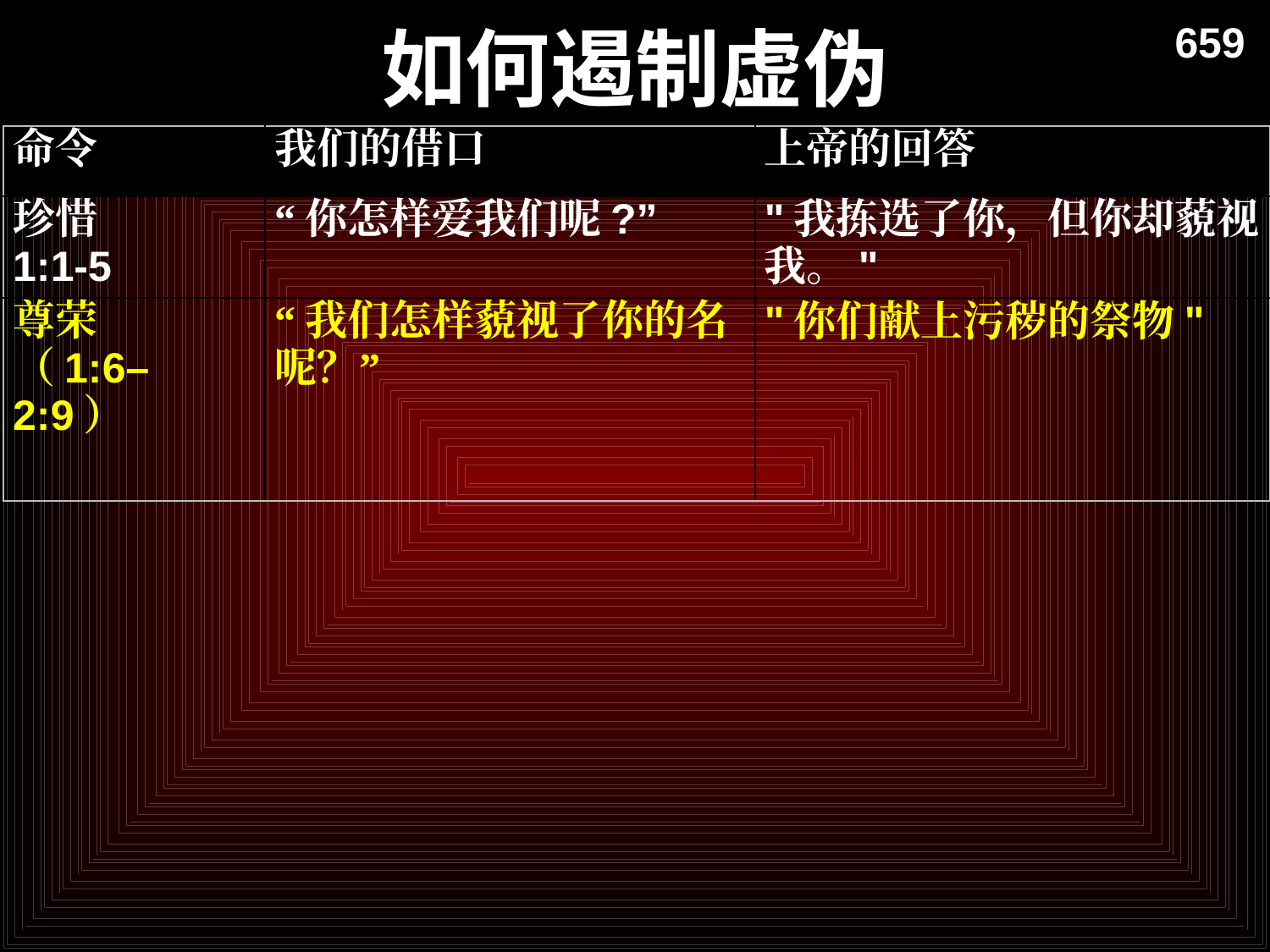

# 如何遏制虚伪
659

| 命令 | 我们的借口 | 上帝的回答 |
| --- | --- | --- |
| 珍惜 1:1-5 | “你怎样爱我们呢?” | "我拣选了你，但你却藐视我。" |
| 尊荣 （1:6–2:9） | “我们怎样藐视了你的名呢？” | "你们献上污秽的祭物" |